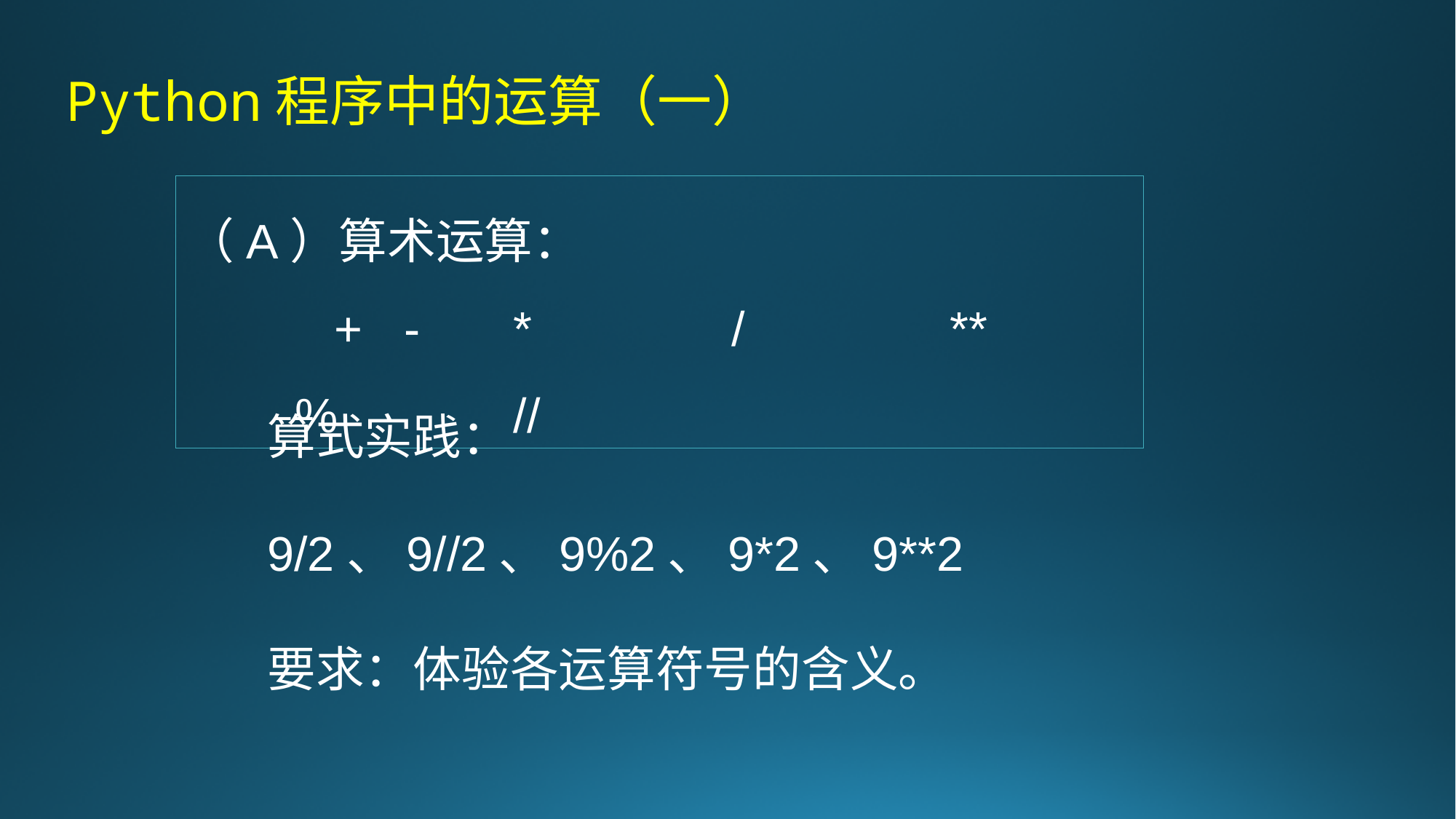

Python程序中的运算（一）
（A）算术运算：
           +	-	*		/		**		%		//
算式实践：

9/2、9//2、9%2、9*2、9**2

要求：体验各运算符号的含义。